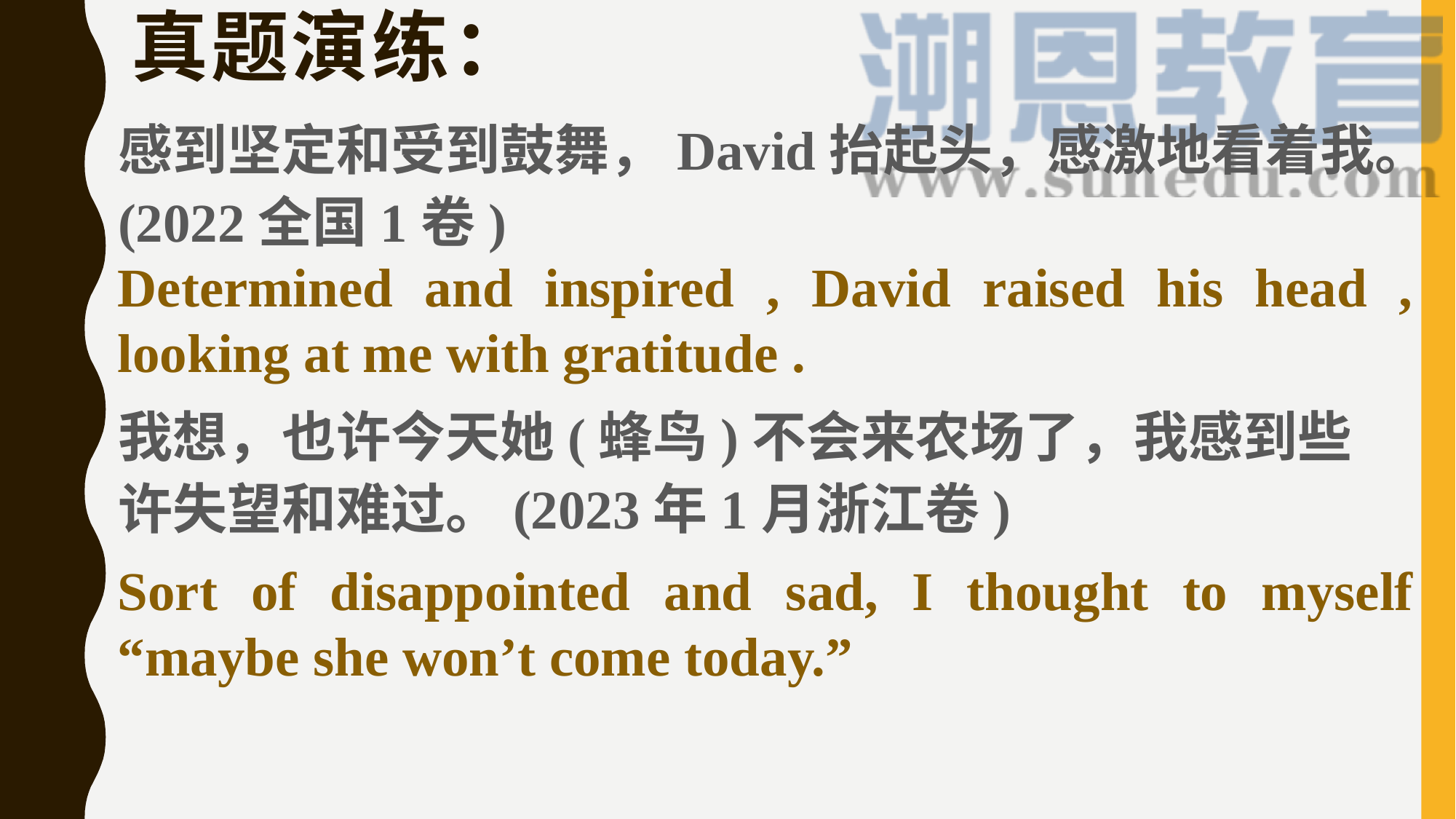

# 真题演练：
感到坚定和受到鼓舞，David抬起头，感激地看着我。(2022全国1卷)
Determined and inspired , David raised his head , looking at me with gratitude .
我想，也许今天她(蜂鸟)不会来农场了，我感到些许失望和难过。(2023年1月浙江卷)
Sort of disappointed and sad, I thought to myself “maybe she won’t come today.”